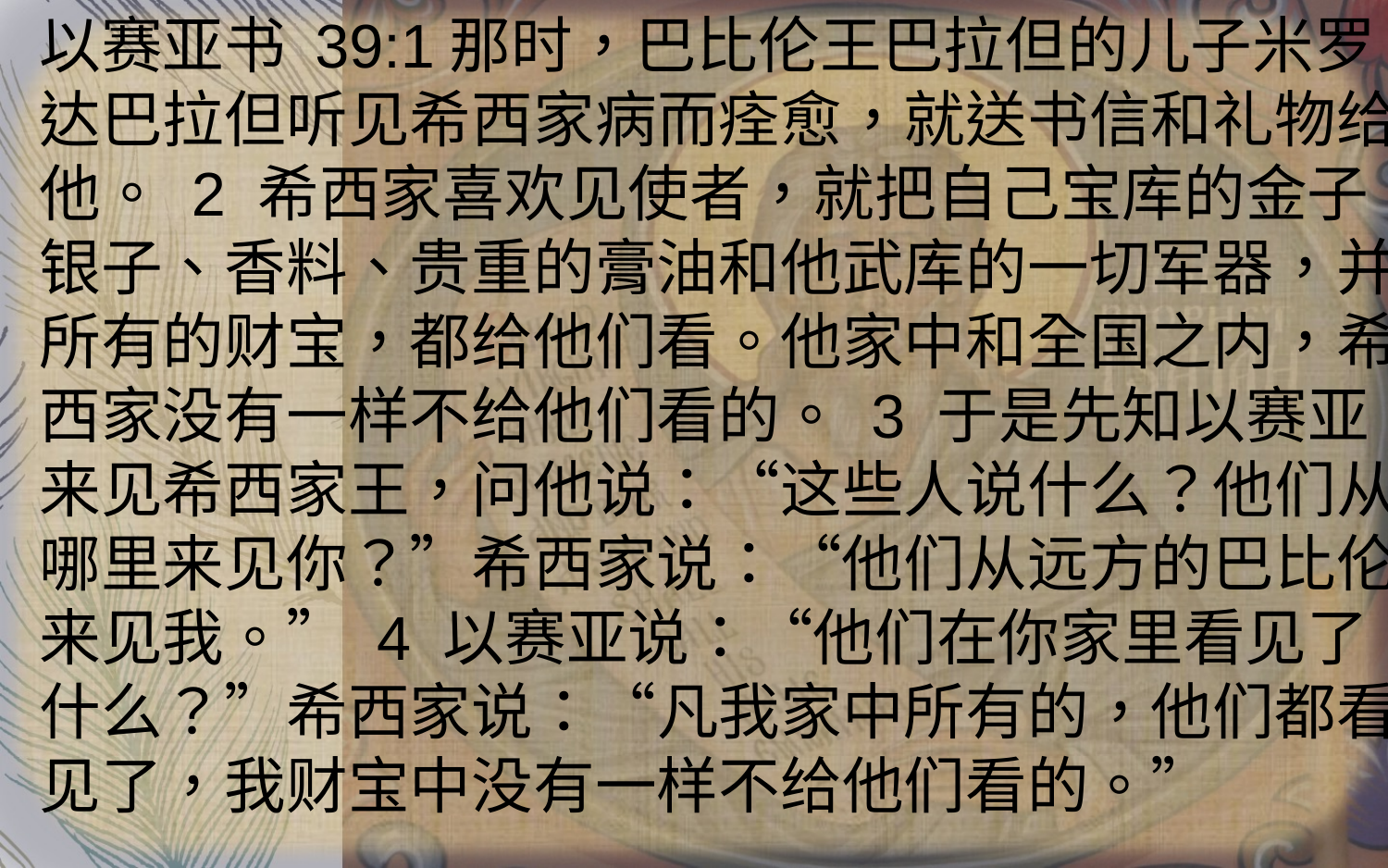

以赛亚书 39:1那时，巴比伦王巴拉但的儿子米罗达巴拉但听见希西家病而痊愈，就送书信和礼物给他。 2 希西家喜欢见使者，就把自己宝库的金子、银子、香料、贵重的膏油和他武库的一切军器，并所有的财宝，都给他们看。他家中和全国之内，希西家没有一样不给他们看的。 3 于是先知以赛亚来见希西家王，问他说：“这些人说什么？他们从哪里来见你？”希西家说：“他们从远方的巴比伦来见我。” 4 以赛亚说：“他们在你家里看见了什么？”希西家说：“凡我家中所有的，他们都看见了，我财宝中没有一样不给他们看的。”